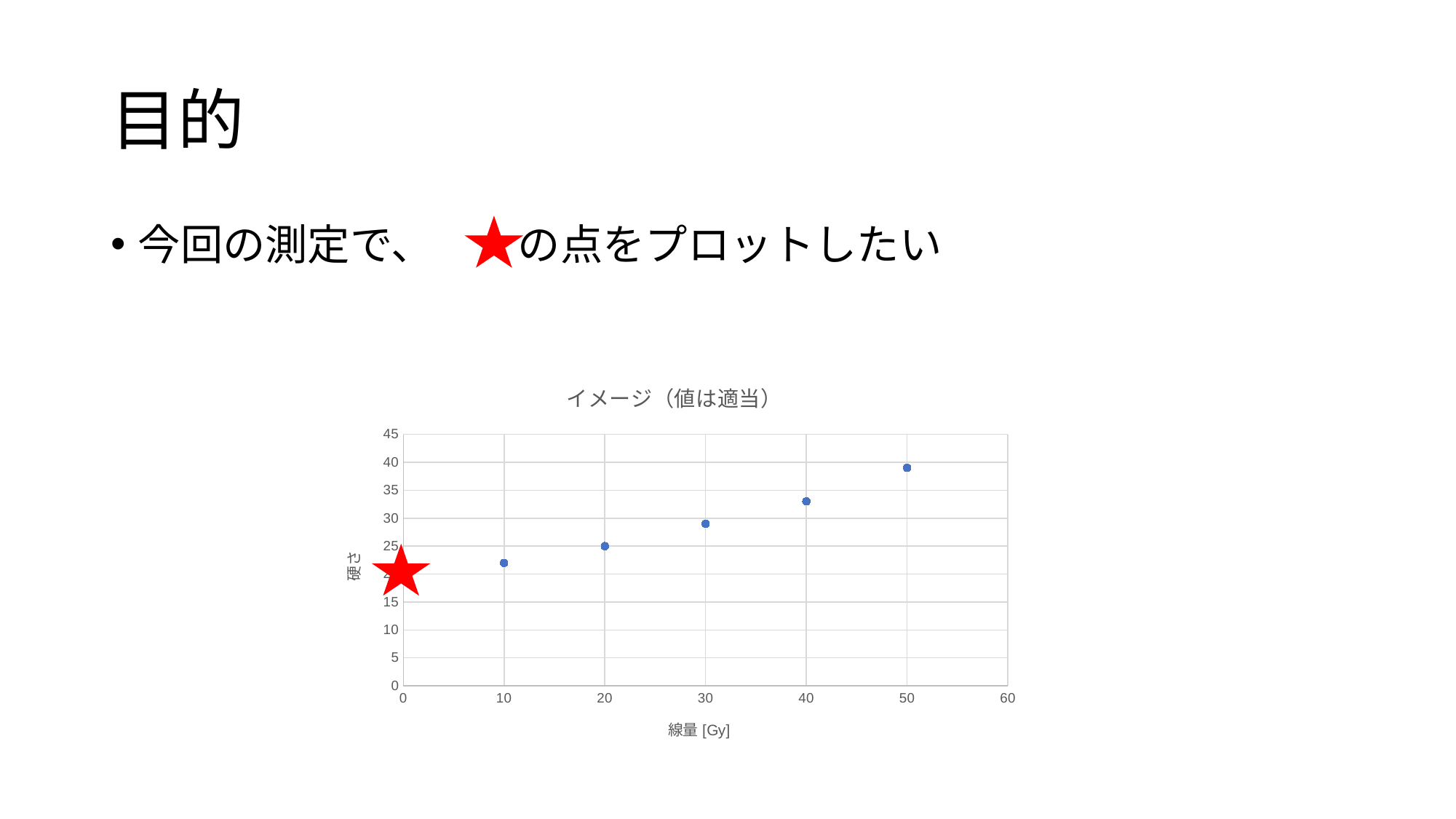

# 目的
今回の測定で、　　の点をプロットしたい

### Chart: イメージ（値は適当）

| Category |  |
|---|---|